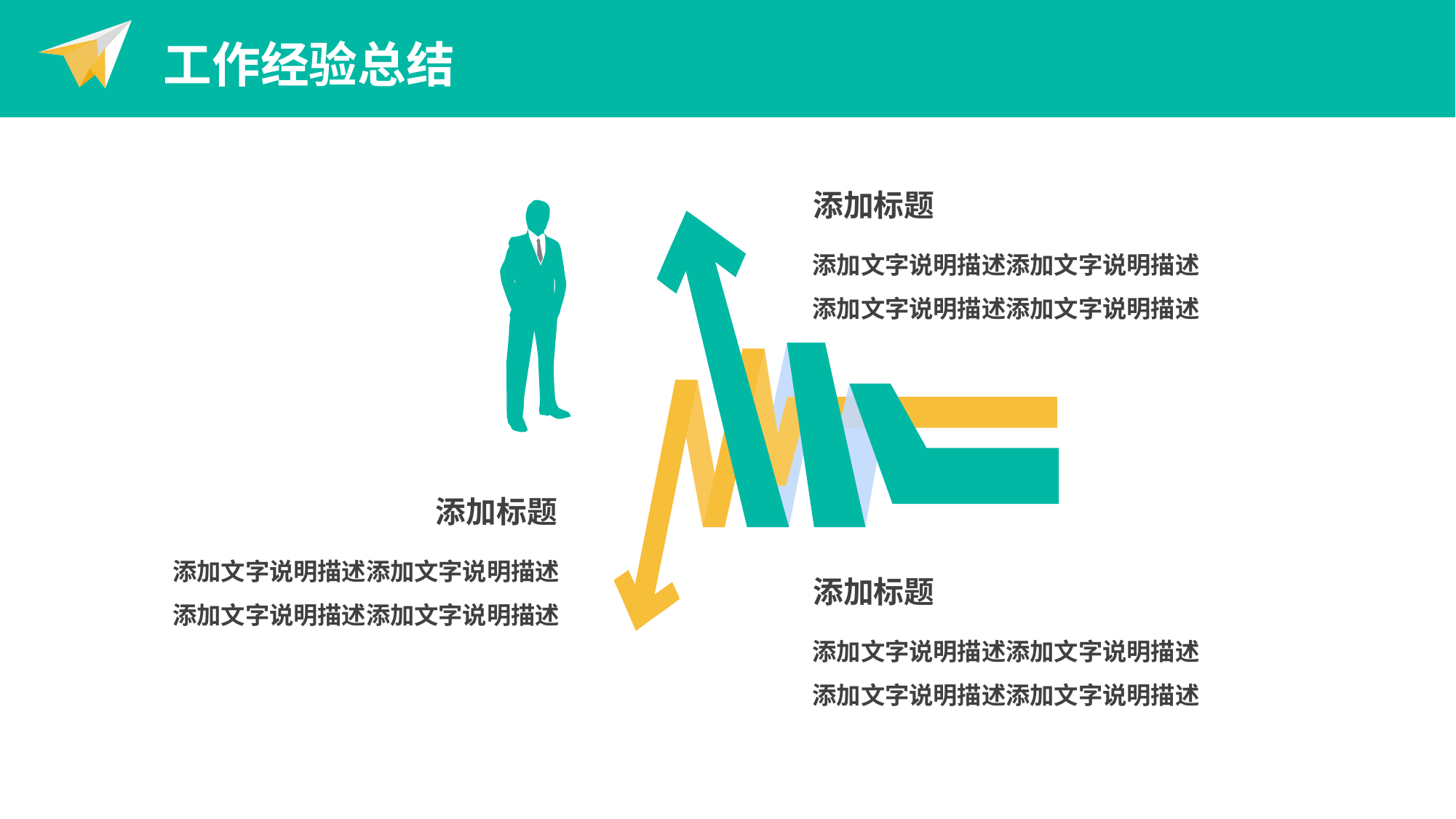

工作经验总结
添加标题
添加文字说明描述添加文字说明描述添加文字说明描述添加文字说明描述

添加标题
添加文字说明描述添加文字说明描述添加文字说明描述添加文字说明描述
添加标题
添加文字说明描述添加文字说明描述添加文字说明描述添加文字说明描述